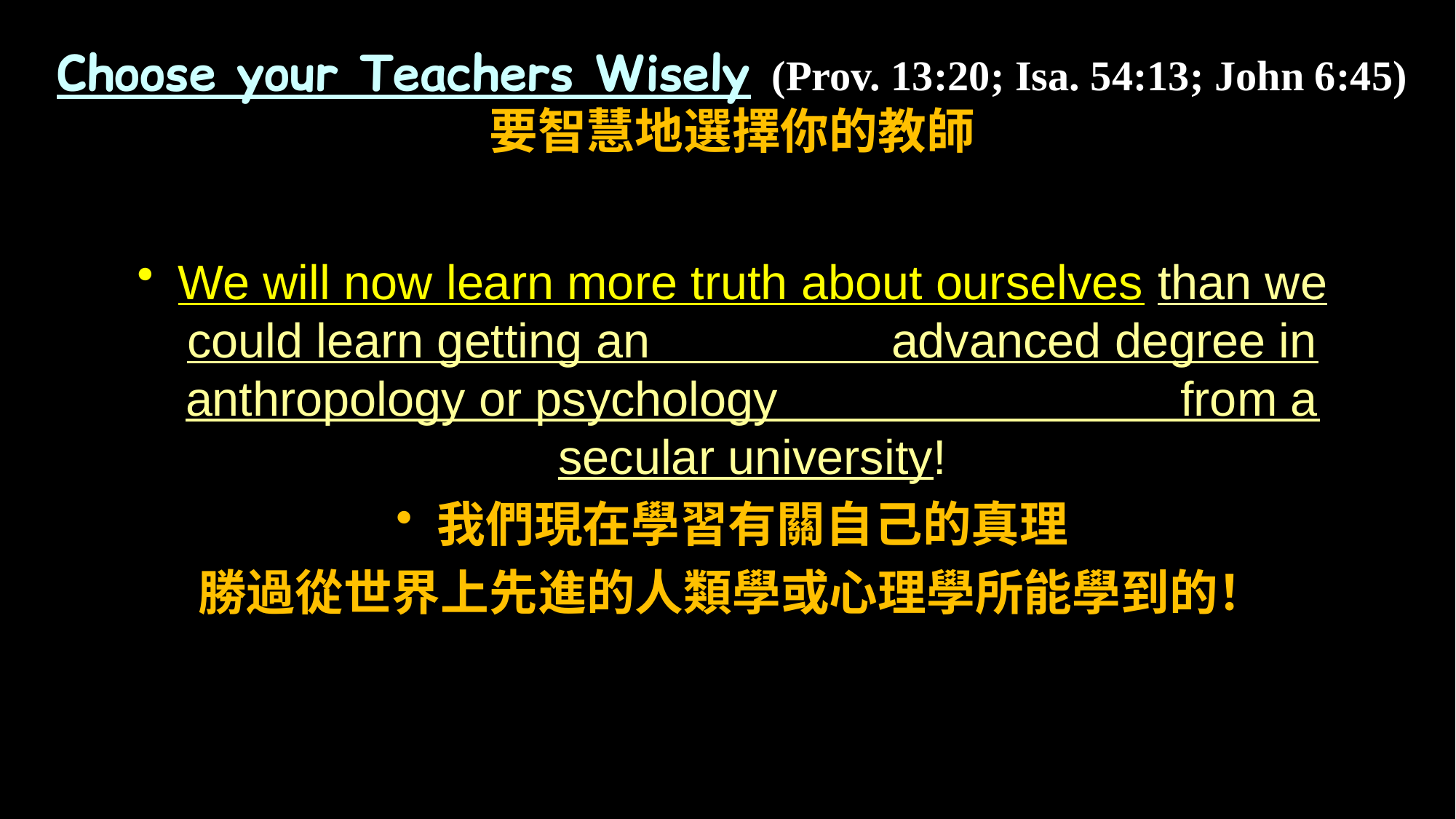

# Choose your Teachers Wisely (Prov. 13:20; Isa. 54:13; John 6:45) 要智慧地選擇你的教師
We will now learn more truth about ourselves than we could learn getting an                  advanced degree in anthropology or psychology                              from a secular university!
我們現在學習有關自己的真理
勝過從世界上先進的人類學或心理學所能學到的！